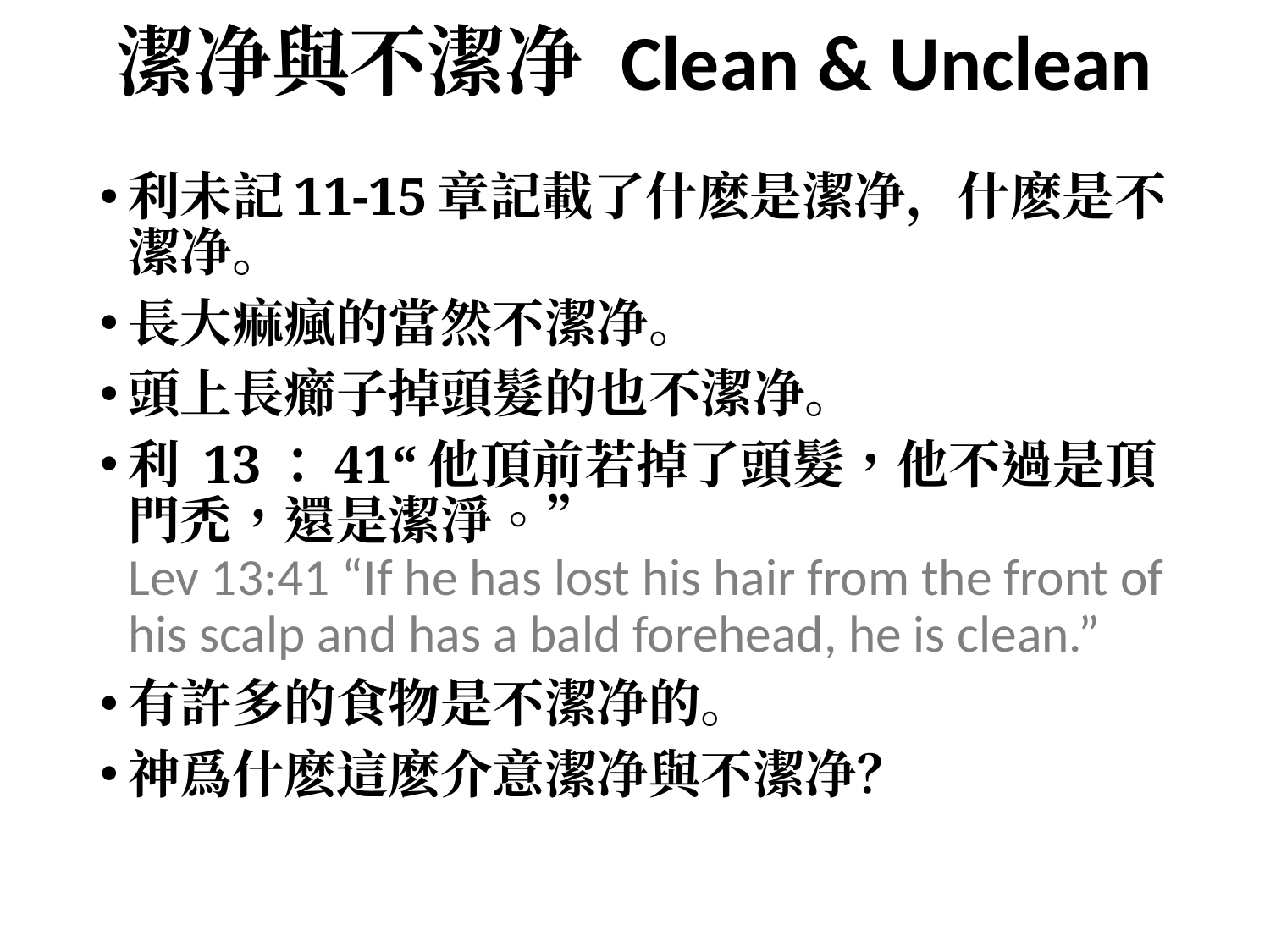

# 潔净與不潔净 Clean & Unclean
利未記11-15章記載了什麽是潔净，什麽是不潔净。
長大痲瘋的當然不潔净。
頭上長癤子掉頭髮的也不潔净。
利 13：41“他頂前若掉了頭髮，他不過是頂門禿，還是潔淨。”
Lev 13:41 “If he has lost his hair from the front of his scalp and has a bald forehead, he is clean.”
有許多的食物是不潔净的。
神爲什麽這麽介意潔净與不潔净？